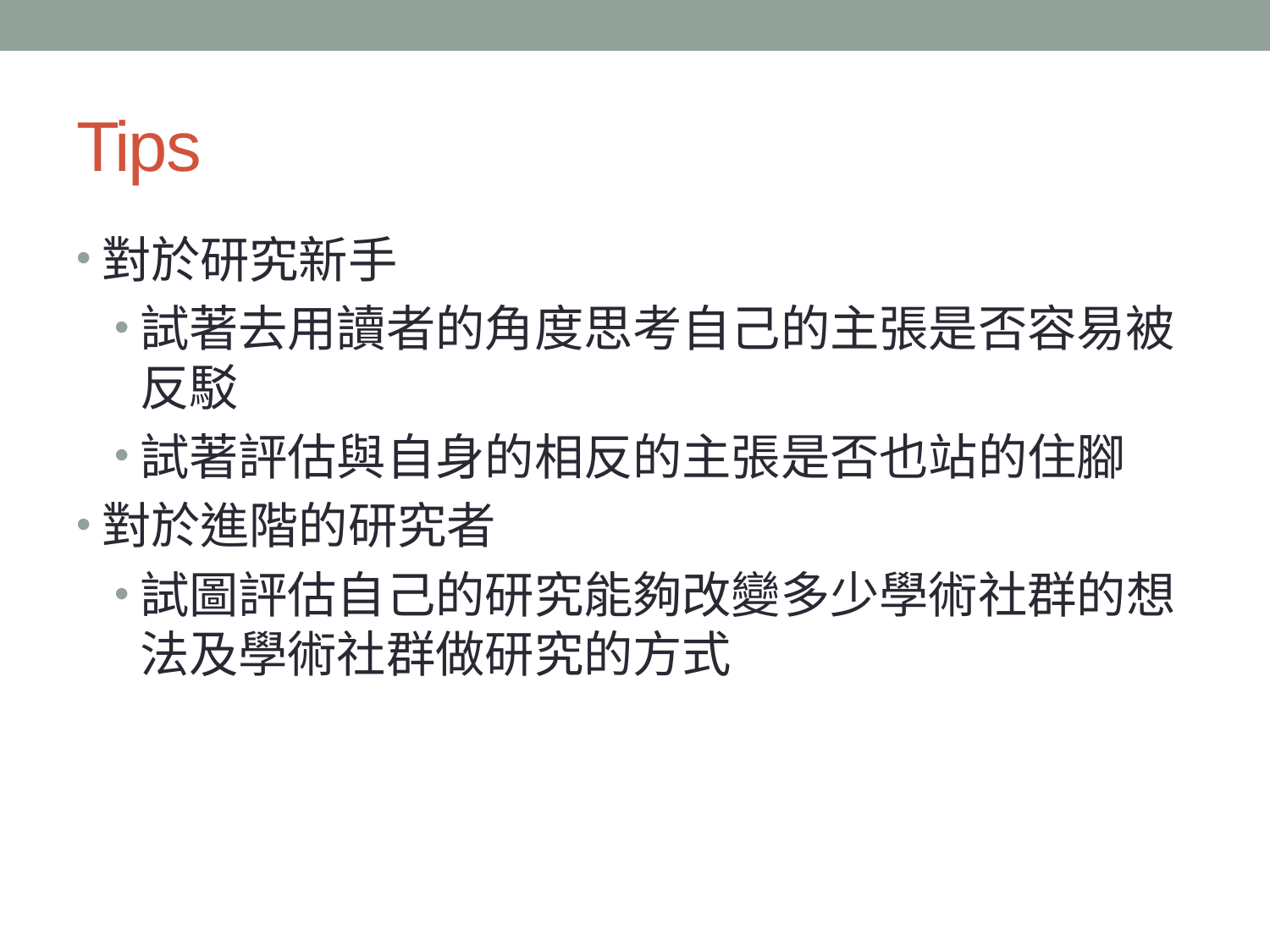

# Tips
對於研究新手
試著去用讀者的角度思考自己的主張是否容易被反駁
試著評估與自身的相反的主張是否也站的住腳
對於進階的研究者
試圖評估自己的研究能夠改變多少學術社群的想法及學術社群做研究的方式